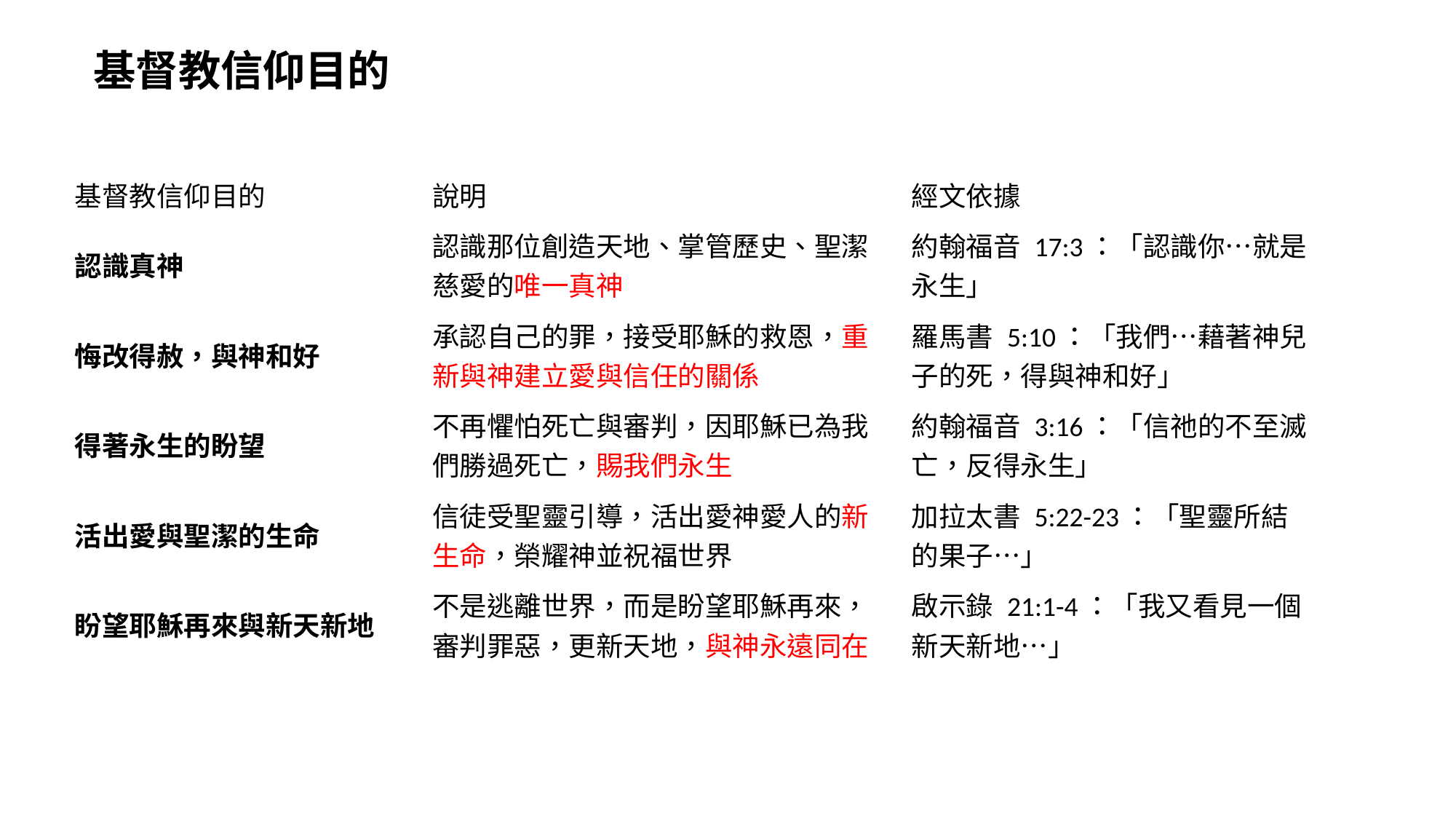

# 基督教信仰目的
| 基督教信仰目的 | 說明 | 經文依據 |
| --- | --- | --- |
| 認識真神 | 認識那位創造天地、掌管歷史、聖潔慈愛的唯一真神 | 約翰福音 17:3：「認識你…就是永生」 |
| 悔改得赦，與神和好 | 承認自己的罪，接受耶穌的救恩，重新與神建立愛與信任的關係 | 羅馬書 5:10：「我們…藉著神兒子的死，得與神和好」 |
| 得著永生的盼望 | 不再懼怕死亡與審判，因耶穌已為我們勝過死亡，賜我們永生 | 約翰福音 3:16：「信祂的不至滅亡，反得永生」 |
| 活出愛與聖潔的生命 | 信徒受聖靈引導，活出愛神愛人的新生命，榮耀神並祝福世界 | 加拉太書 5:22-23：「聖靈所結的果子…」 |
| 盼望耶穌再來與新天新地 | 不是逃離世界，而是盼望耶穌再來，審判罪惡，更新天地，與神永遠同在 | 啟示錄 21:1-4：「我又看見一個新天新地…」 |